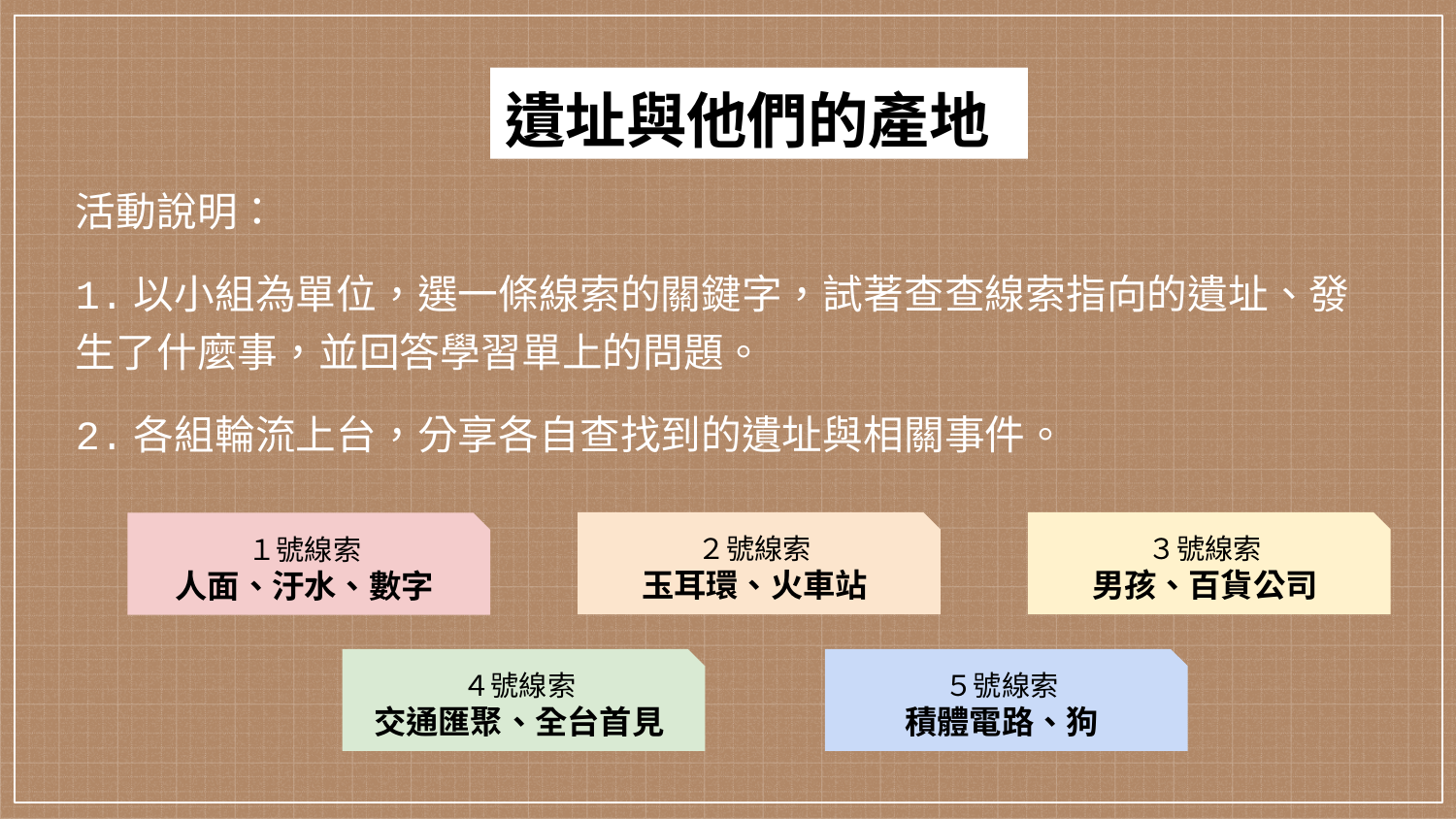

遺址與他們的產地
活動說明：
1.以小組為單位，選一條線索的關鍵字，試著查查線索指向的遺址、發生了什麼事，並回答學習單上的問題。
2.各組輪流上台，分享各自查找到的遺址與相關事件。
２號線索
玉耳環、火車站
３號線索
男孩、百貨公司
１號線索
人面、汙水、數字
４號線索
交通匯聚、全台首見
５號線索
積體電路、狗